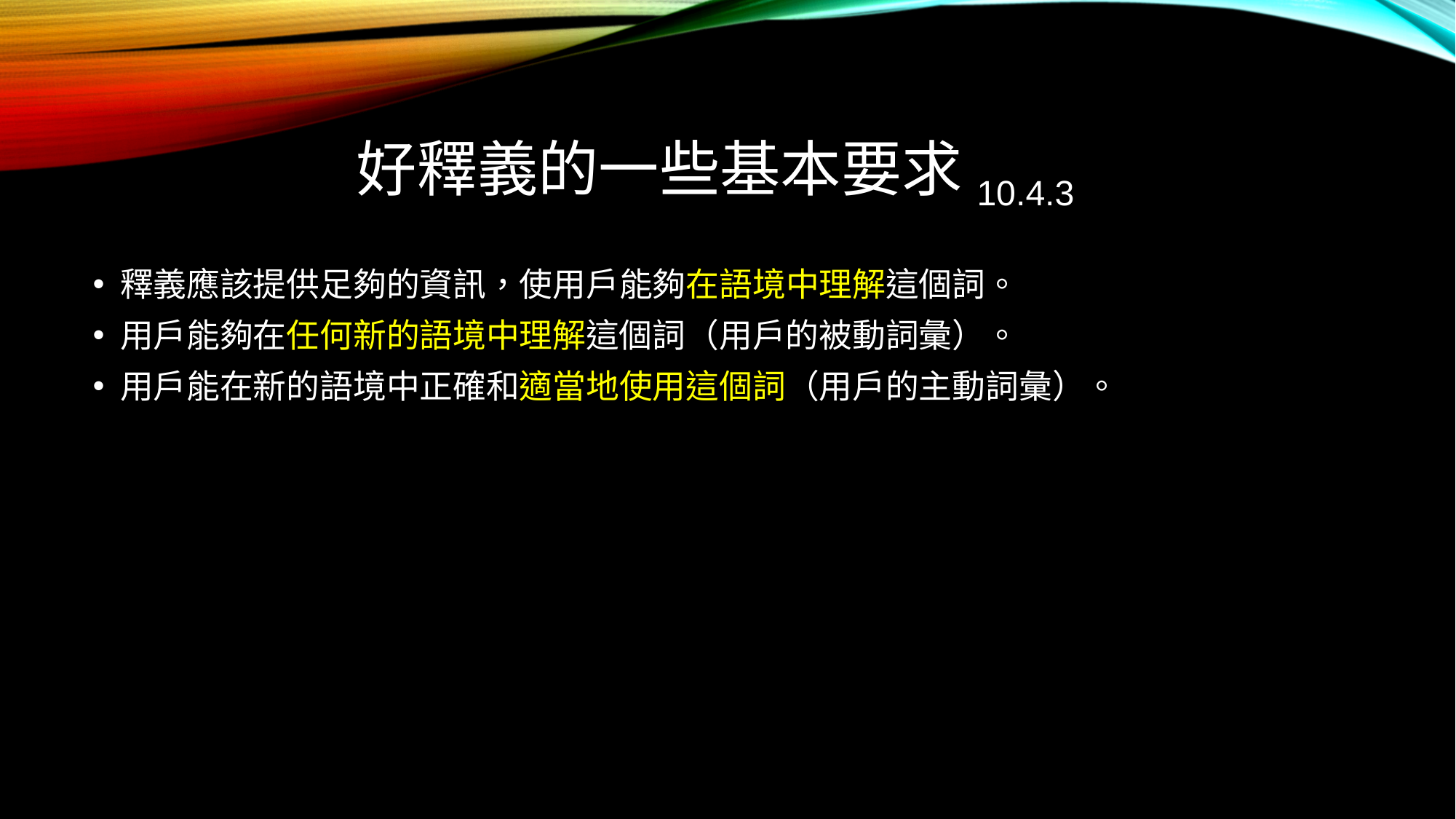

# 好釋義的一些基本要求10.4.3
釋義應該提供足夠的資訊，使用戶能夠在語境中理解這個詞。
用戶能夠在任何新的語境中理解這個詞（用戶的被動詞彙）。
用戶能在新的語境中正確和適當地使用這個詞（用戶的主動詞彙）。